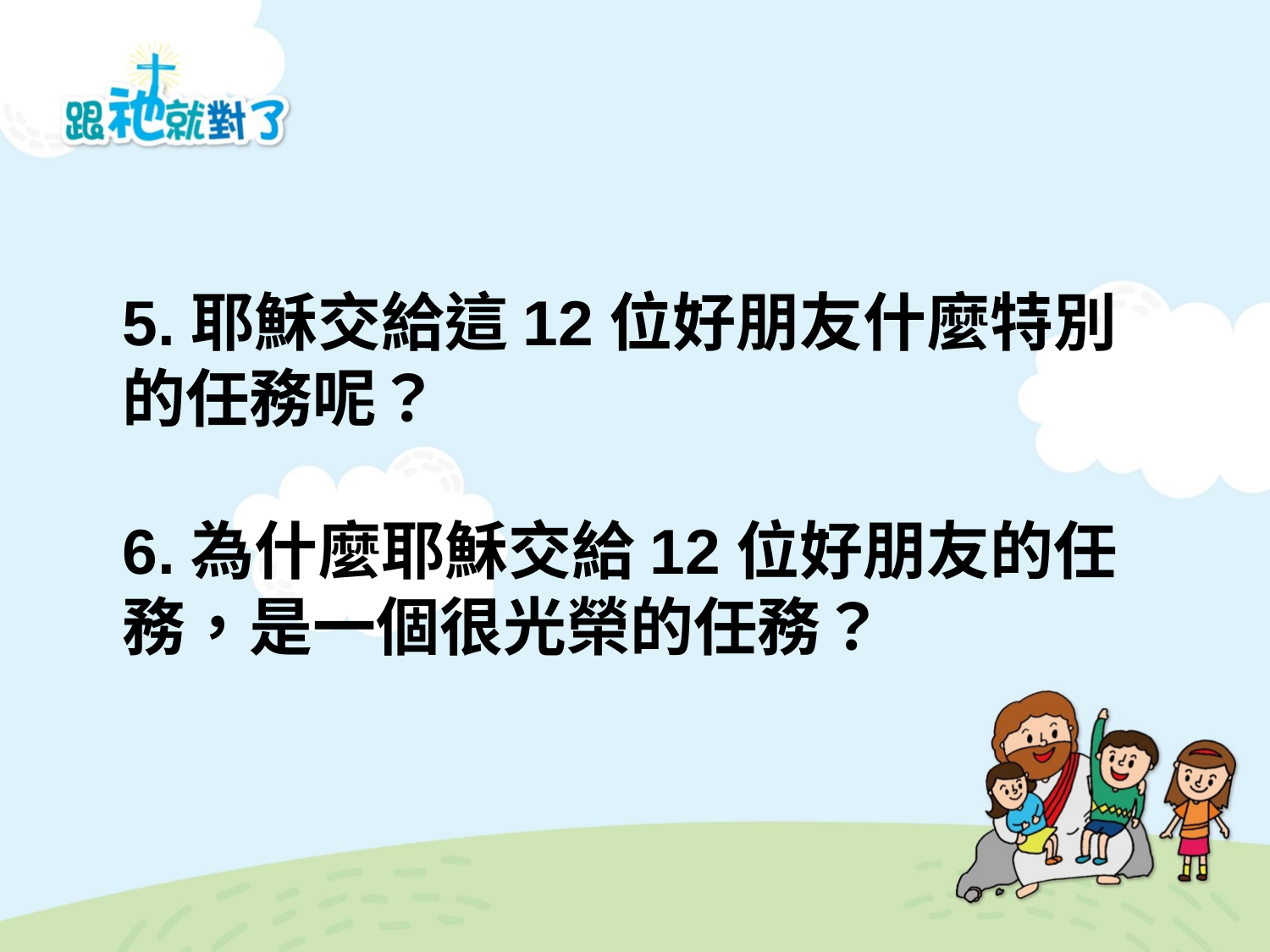

5.耶穌交給這12位好朋友什麼特別的任務呢？

6.為什麼耶穌交給12位好朋友的任務，是一個很光榮的任務？